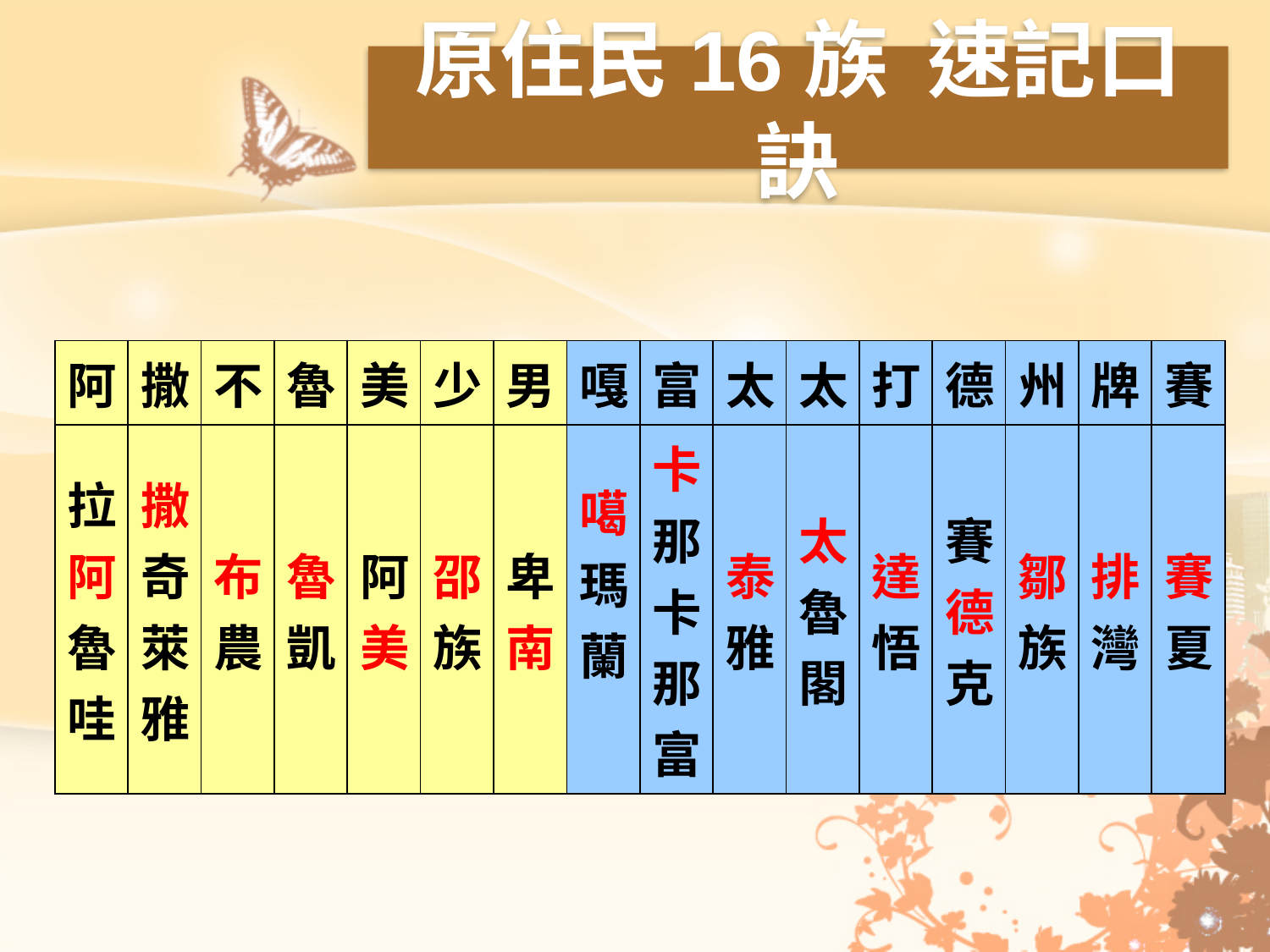

原住民16族  速記口訣

| 阿 | 撒 | 不 | 魯 | 美 | 少 | 男 | 嘎 | 富 | 太 | 太 | 打 | 德 | 州 | 牌 | 賽 |
| --- | --- | --- | --- | --- | --- | --- | --- | --- | --- | --- | --- | --- | --- | --- | --- |
| 拉阿魯哇 | 撒奇萊雅 | 布農 | 魯凱 | 阿美 | 邵族 | 卑南 | 噶瑪蘭 | 卡那卡那富 | 泰雅 | 太魯閣 | 達悟 | 賽德克 | 鄒族 | 排灣 | 賽夏 |